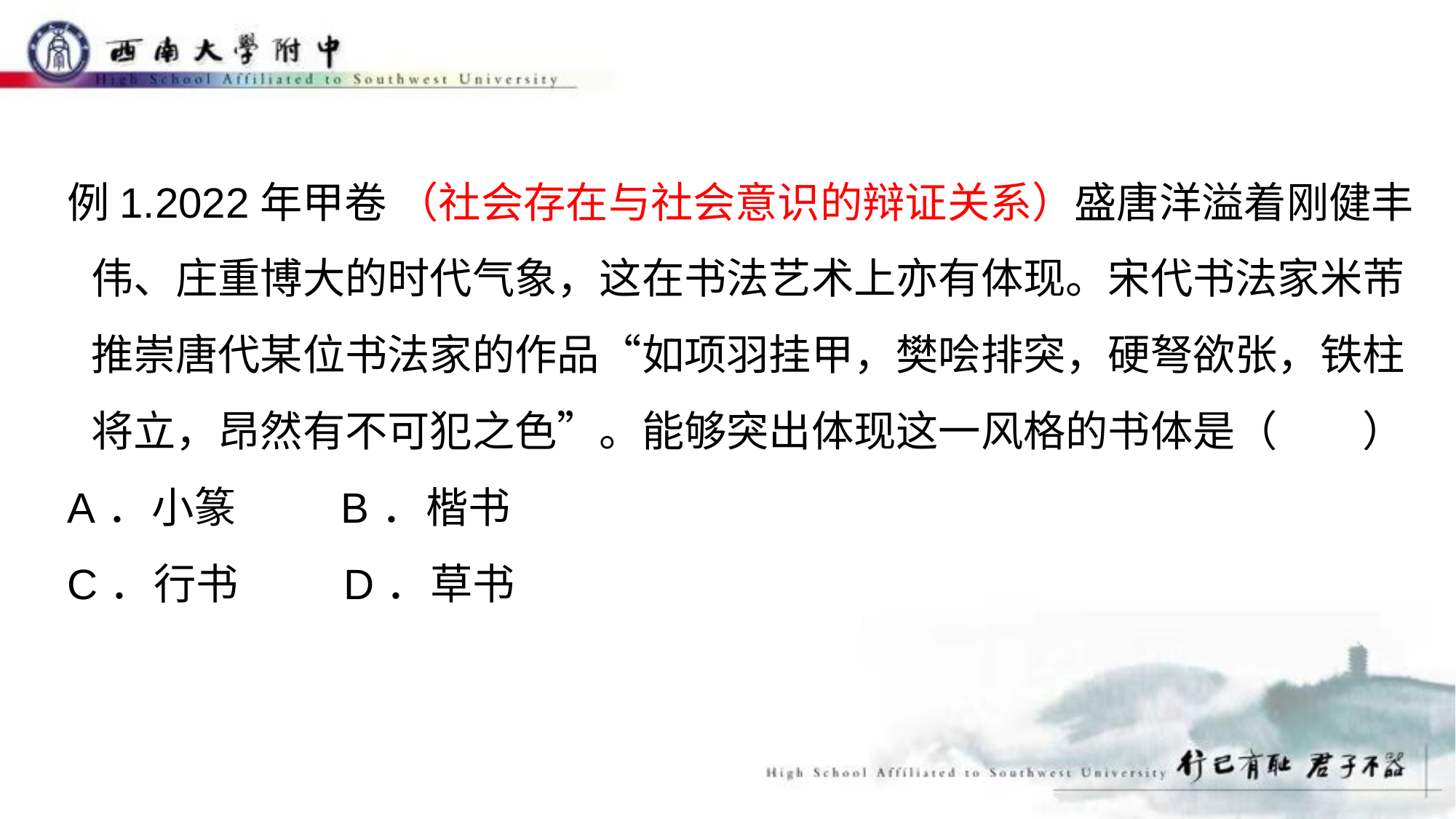

例1.2022年甲卷 （社会存在与社会意识的辩证关系）盛唐洋溢着刚健丰伟、庄重博大的时代气象，这在书法艺术上亦有体现。宋代书法家米芾推崇唐代某位书法家的作品“如项羽挂甲，樊哙排突，硬弩欲张，铁柱将立，昂然有不可犯之色”。能够突出体现这一风格的书体是（　　）
A．小篆          B．楷书
C．行书          D．草书